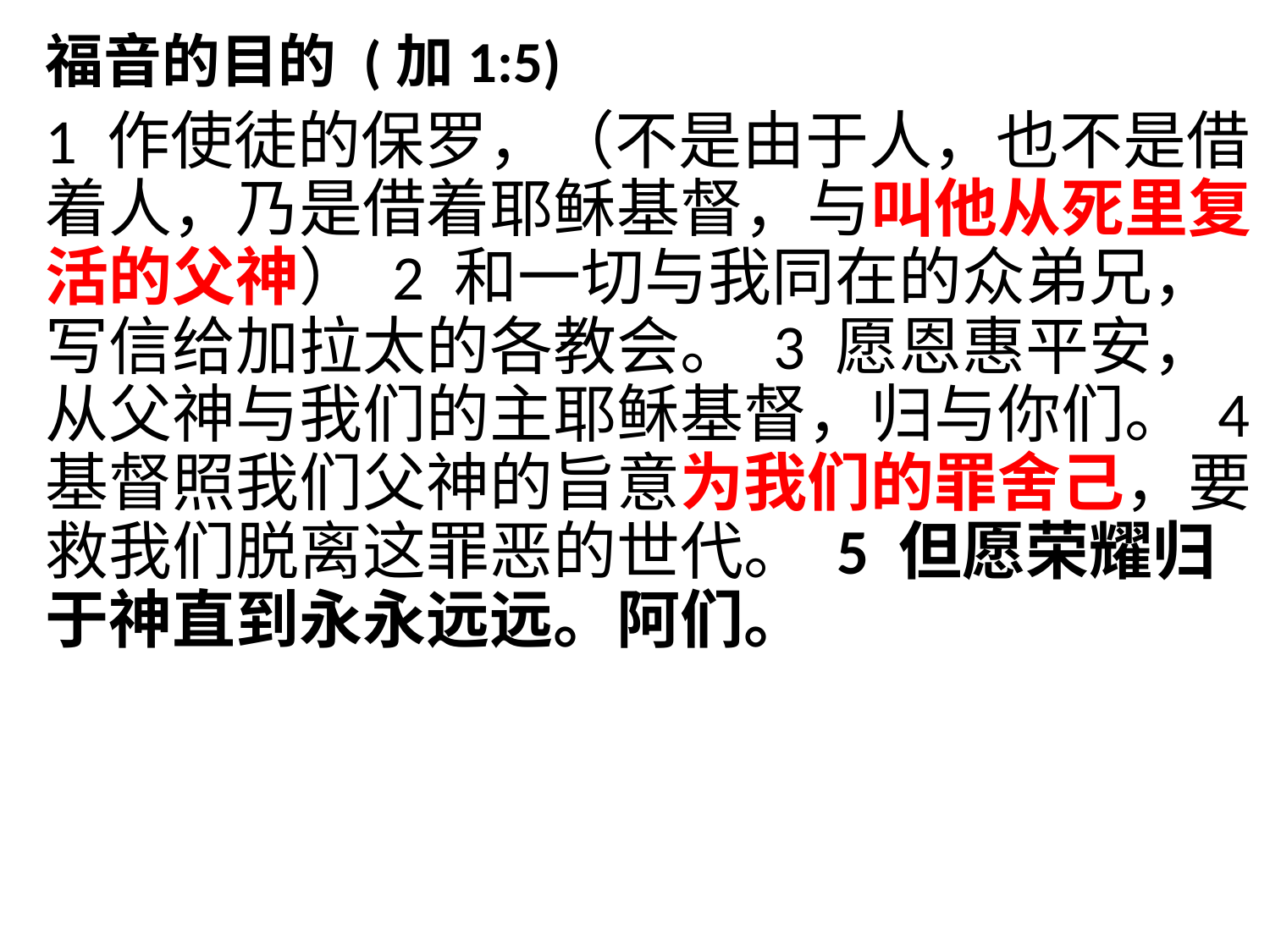

福音的目的 (加1:5)
1 作使徒的保罗，（不是由于人，也不是借着人，乃是借着耶稣基督，与叫他从死里复活的父神） 2 和一切与我同在的众弟兄，写信给加拉太的各教会。 3 愿恩惠平安，从父神与我们的主耶稣基督，归与你们。 4 基督照我们父神的旨意为我们的罪舍己，要救我们脱离这罪恶的世代。 5 但愿荣耀归于神直到永永远远。阿们。